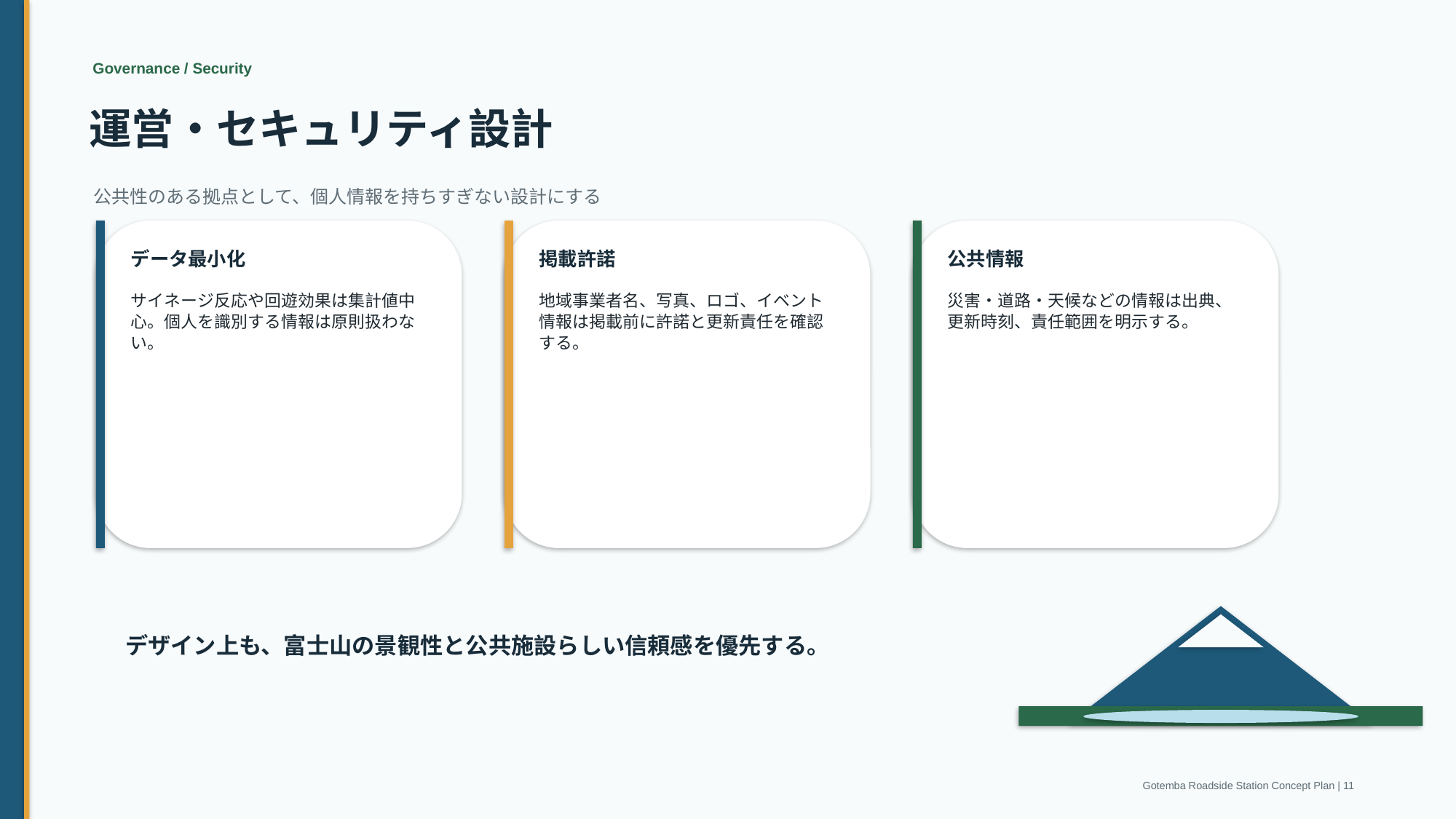

Governance / Security
運営・セキュリティ設計
公共性のある拠点として、個人情報を持ちすぎない設計にする

データ最小化
掲載許諾
公共情報
サイネージ反応や回遊効果は集計値中心。個人を識別する情報は原則扱わない。
地域事業者名、写真、ロゴ、イベント情報は掲載前に許諾と更新責任を確認する。
災害・道路・天候などの情報は出典、更新時刻、責任範囲を明示する。

デザイン上も、富士山の景観性と公共施設らしい信頼感を優先する。

Gotemba Roadside Station Concept Plan | 11